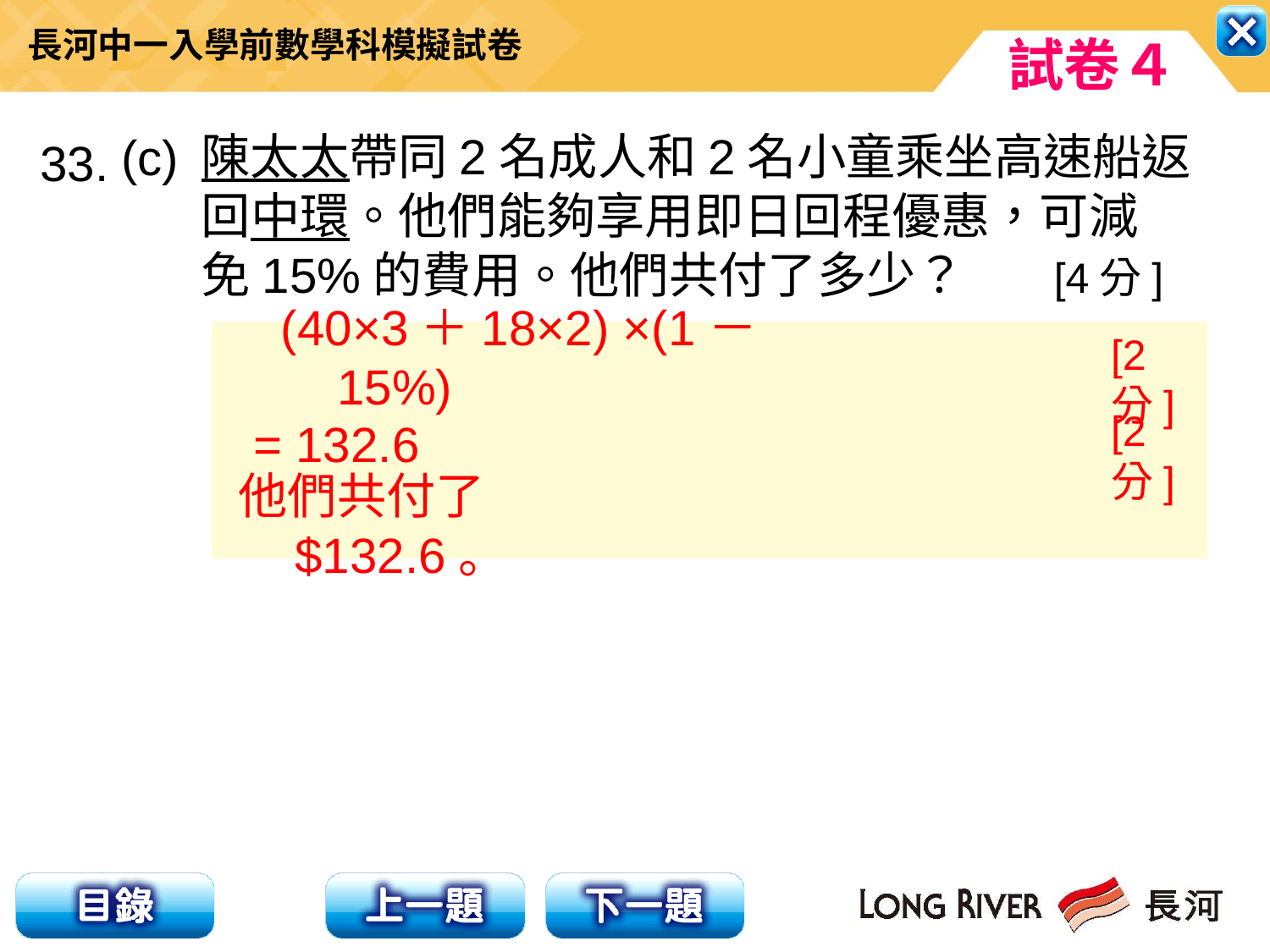

(c)
陳太太帶同2名成人和2名小童乘坐高速船返
回中環。他們能夠享用即日回程優惠，可減
免15%的費用。他們共付了多少？       [4分]
33.
(40×3＋18×2) ×(1－15%)

[2分]
[2分]
= 132.6
他們共付了$132.6。